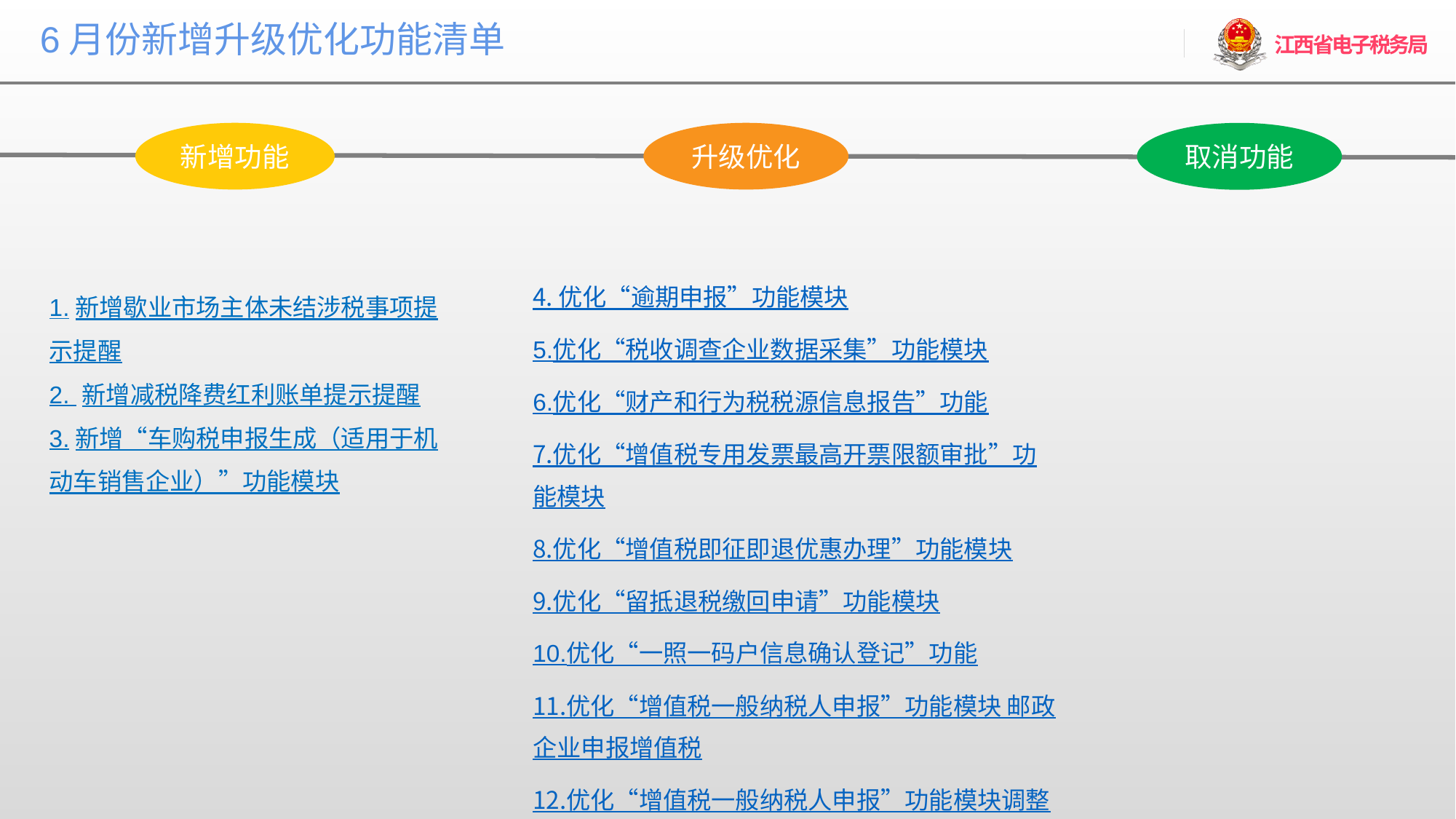

6月份新增升级优化功能清单
新增功能
升级优化
取消功能
4. 优化“逾期申报”功能模块
5.优化“税收调查企业数据采集”功能模块
6.优化“财产和行为税税源信息报告”功能
7.优化“增值税专用发票最高开票限额审批”功能模块
8.优化“增值税即征即退优惠办理”功能模块
9.优化“留抵退税缴回申请”功能模块
10.优化“一照一码户信息确认登记”功能
11.优化“增值税一般纳税人申报”功能模块 邮政企业申报增值税
12.优化“增值税一般纳税人申报”功能模块调整发票汇总页

1.新增歇业市场主体未结涉税事项提示提醒
2. 新增减税降费红利账单提示提醒
3.新增“车购税申报生成（适用于机动车销售企业）”功能模块